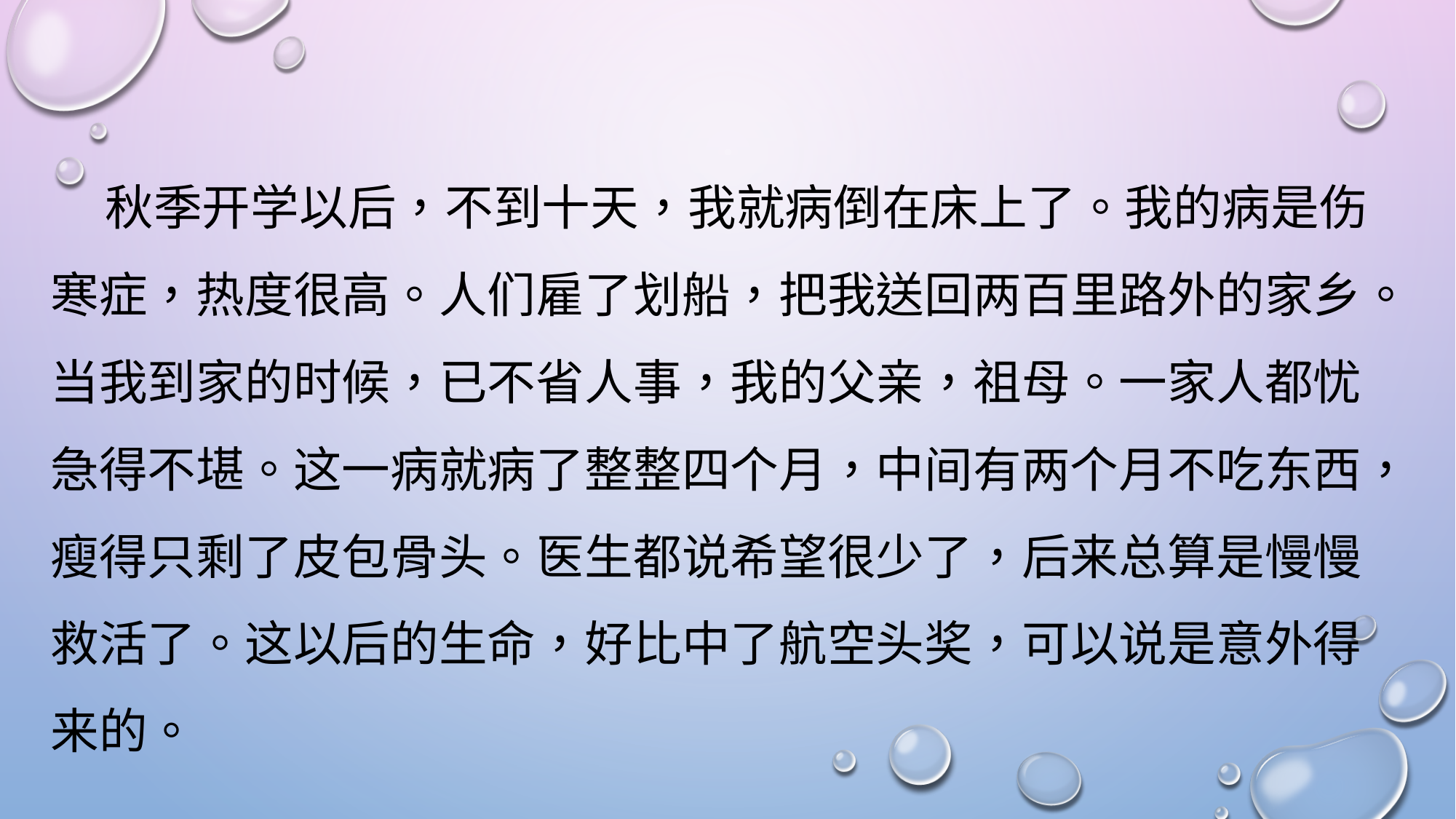

秋季开学以后，不到十天，我就病倒在床上了。我的病是伤寒症，热度很高。人们雇了划船，把我送回两百里路外的家乡。当我到家的时候，已不省人事，我的父亲，祖母。一家人都忧急得不堪。这一病就病了整整四个月，中间有两个月不吃东西，瘦得只剩了皮包骨头。医生都说希望很少了，后来总算是慢慢救活了。这以后的生命，好比中了航空头奖，可以说是意外得来的。